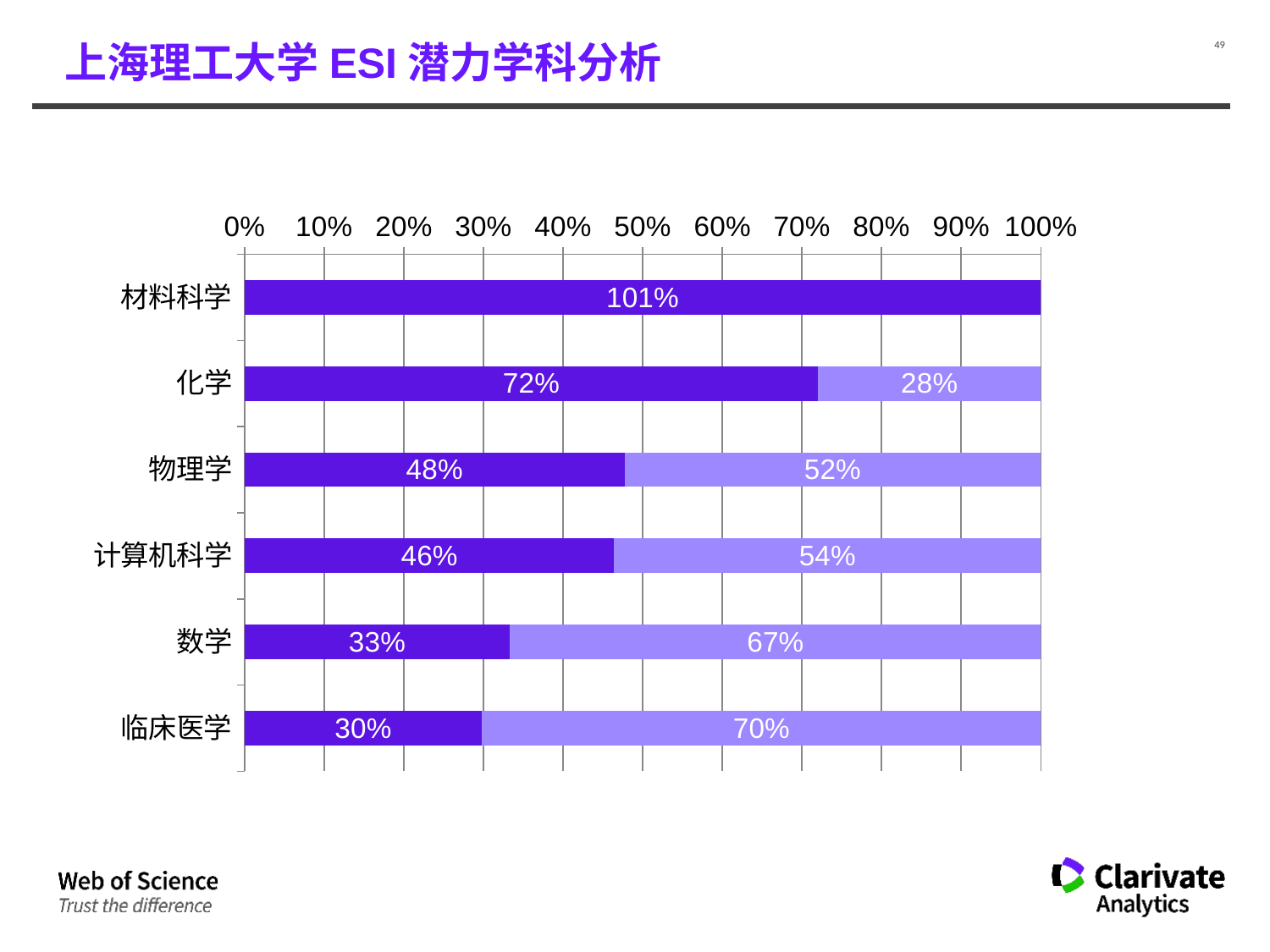

# 上海理工大学ESI潜力学科分析

### Chart

| Category |  |  |
|---|---|---|
| 材料科学 | 1.01 | None |
| 化学 | 0.72 | 0.27955953200275296 |
| 物理学 | 0.47714350693654767 | 0.5228564930634523 |
| 计算机科学 | 0.46423512747875356 | 0.5357648725212465 |
| 数学 | 0.3335068992449883 | 0.6664931007550117 |
| 临床医学 | 0.29839816933638447 | 0.7016018306636156 |